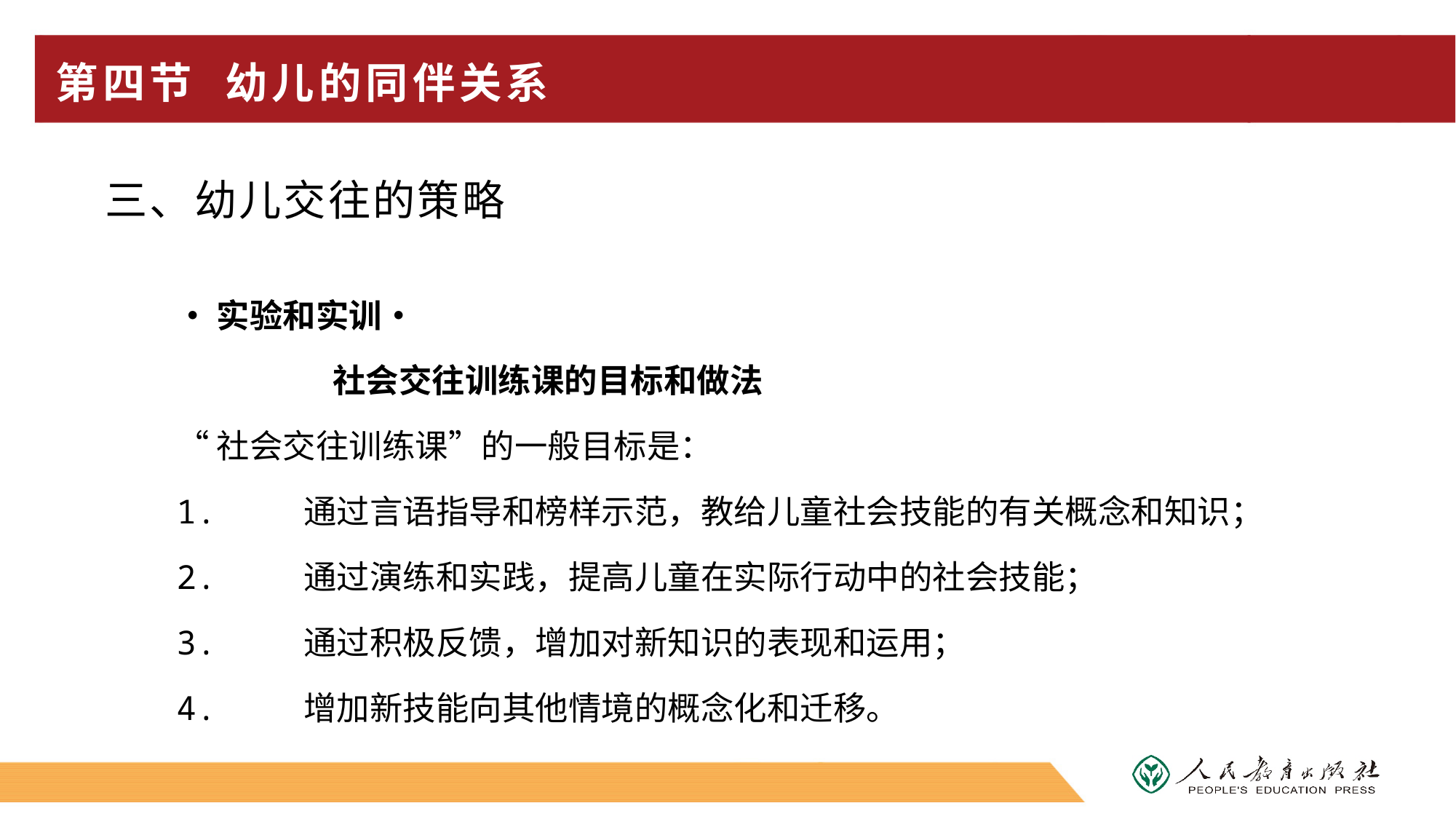

# 第四节  幼儿的同伴关系
三、幼儿交往的策略
•实验和实训•
                    社会交往训练课的目标和做法
“社会交往训练课”的一般目标是：
1.	通过言语指导和榜样示范，教给儿童社会技能的有关概念和知识；
2.	通过演练和实践，提高儿童在实际行动中的社会技能；
3.	通过积极反馈，增加对新知识的表现和运用；
4.	增加新技能向其他情境的概念化和迁移。